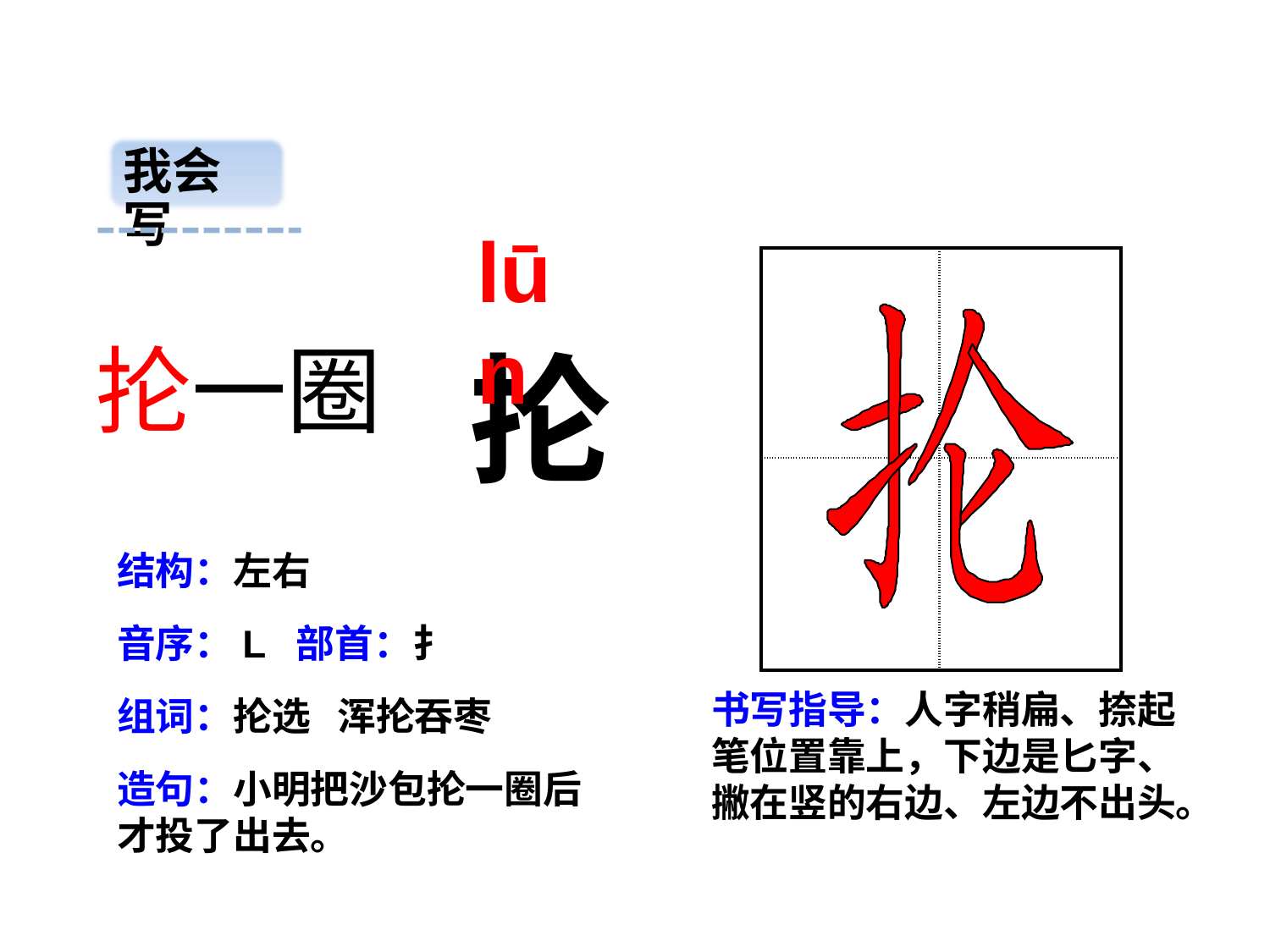

我会写

lūn
|  |  |
| --- | --- |
|  |  |

抡一圈
抡

结构：左右
音序：L  部首：扌
书写指导：人字稍扁、捺起笔位置靠上，下边是匕字、撇在竖的右边、左边不出头。
组词：抡选   浑抡吞枣
造句：小明把沙包抡一圈后才投了出去。